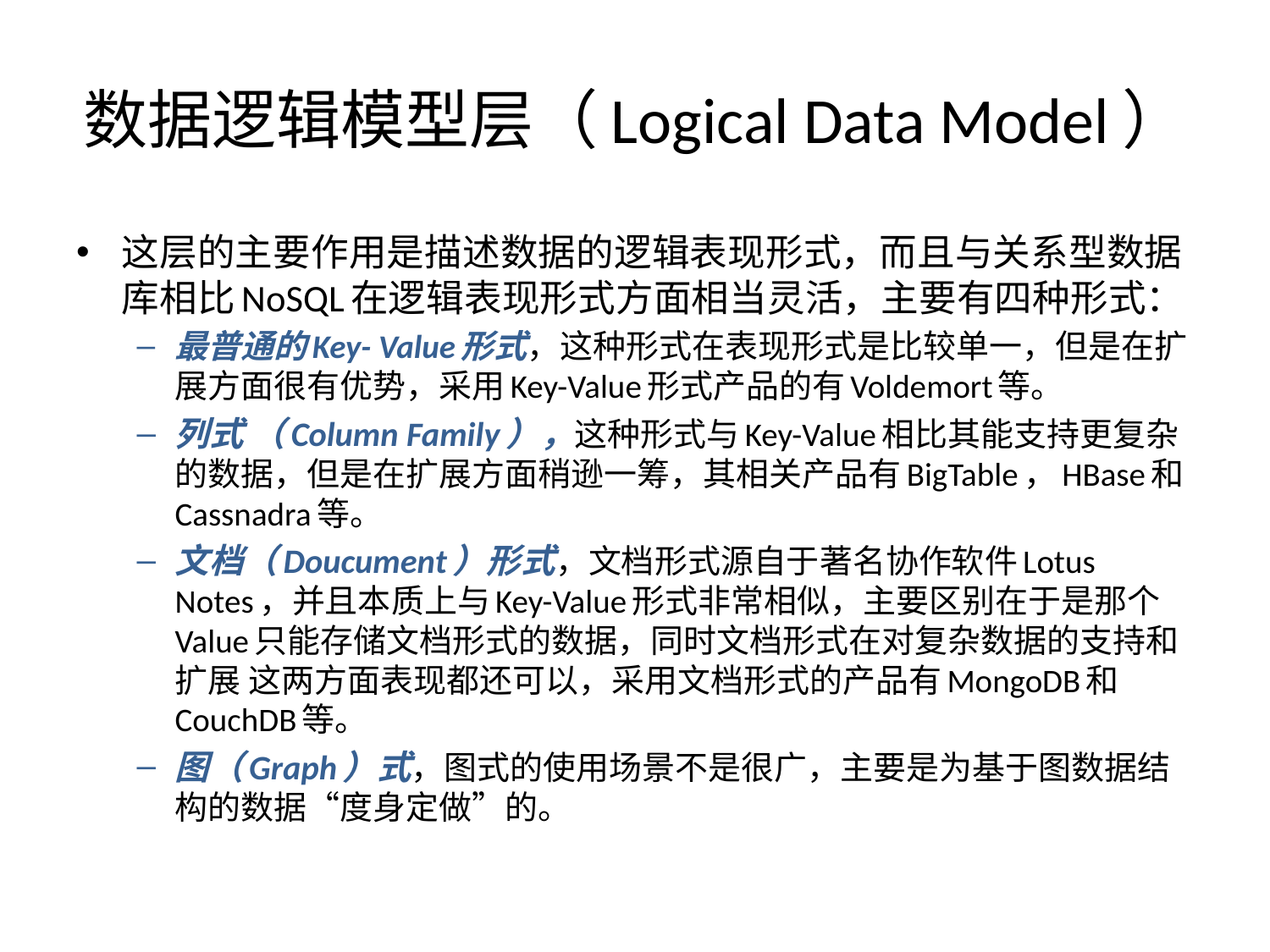

# 数据逻辑模型层（Logical Data Model）
这层的主要作用是描述数据的逻辑表现形式，而且与关系型数据库相比NoSQL在逻辑表现形式方面相当灵活，主要有四种形式：
最普通的Key- Value形式，这种形式在表现形式是比较单一，但是在扩展方面很有优势，采用Key-Value形式产品的有Voldemort等。
列式 （Column Family），这种形式与Key-Value相比其能支持更复杂的数据，但是在扩展方面稍逊一筹，其相关产品有BigTable，HBase和 Cassnadra等。
文档（Doucument）形式，文档形式源自于著名协作软件Lotus Notes，并且本质上与Key-Value形式非常相似，主要区别在于是那个Value只能存储文档形式的数据，同时文档形式在对复杂数据的支持和扩展 这两方面表现都还可以，采用文档形式的产品有MongoDB和CouchDB等。
图（Graph）式，图式的使用场景不是很广，主要是为基于图数据结构的数据“度身定做”的。